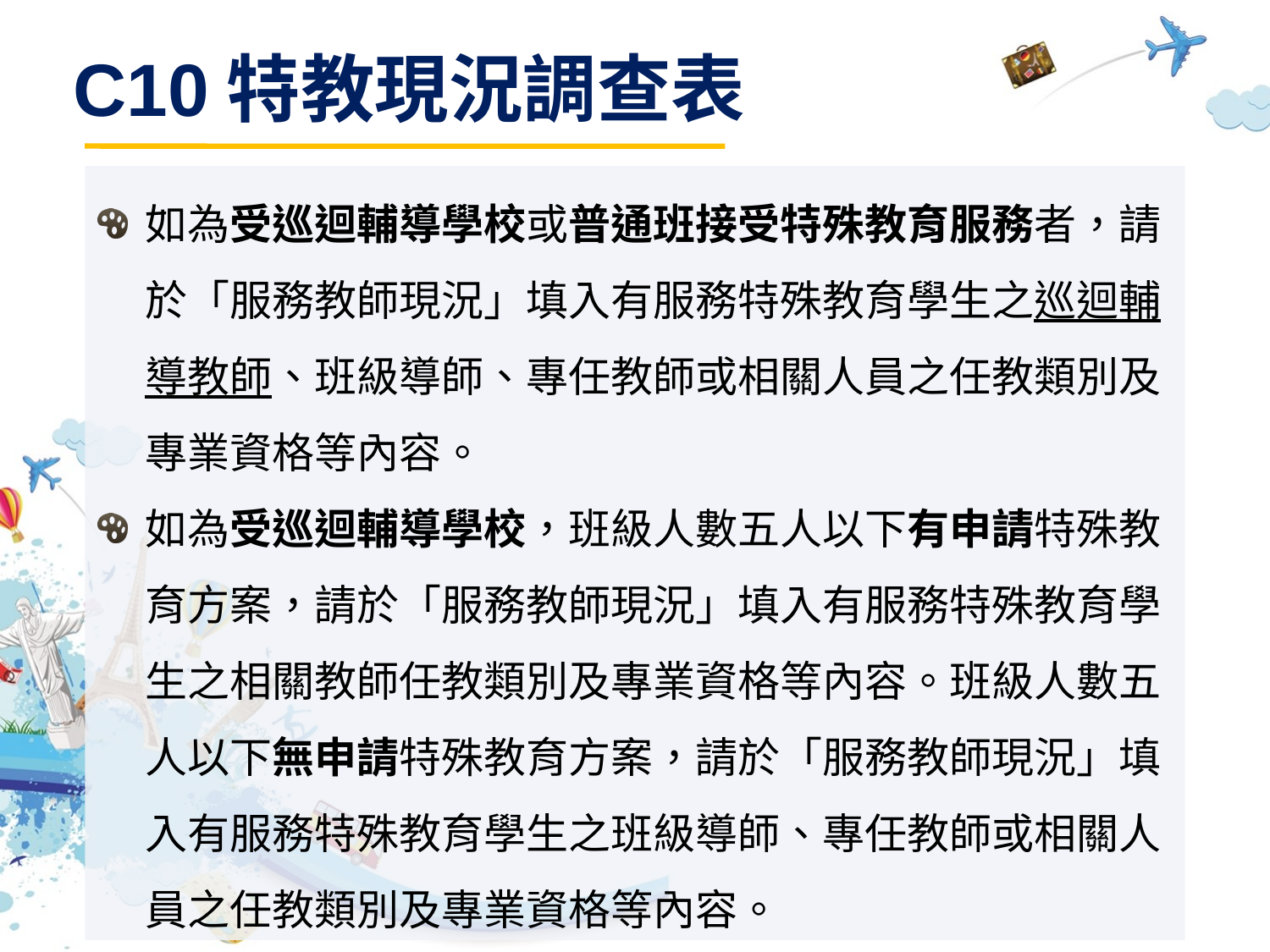

C10特教現況調查表
如為受巡迴輔導學校或普通班接受特殊教育服務者，請於「服務教師現況」填入有服務特殊教育學生之巡迴輔導教師、班級導師、專任教師或相關人員之任教類別及專業資格等內容。
如為受巡迴輔導學校，班級人數五人以下有申請特殊教育方案，請於「服務教師現況」填入有服務特殊教育學生之相關教師任教類別及專業資格等內容。班級人數五人以下無申請特殊教育方案，請於「服務教師現況」填入有服務特殊教育學生之班級導師、專任教師或相關人員之任教類別及專業資格等內容。